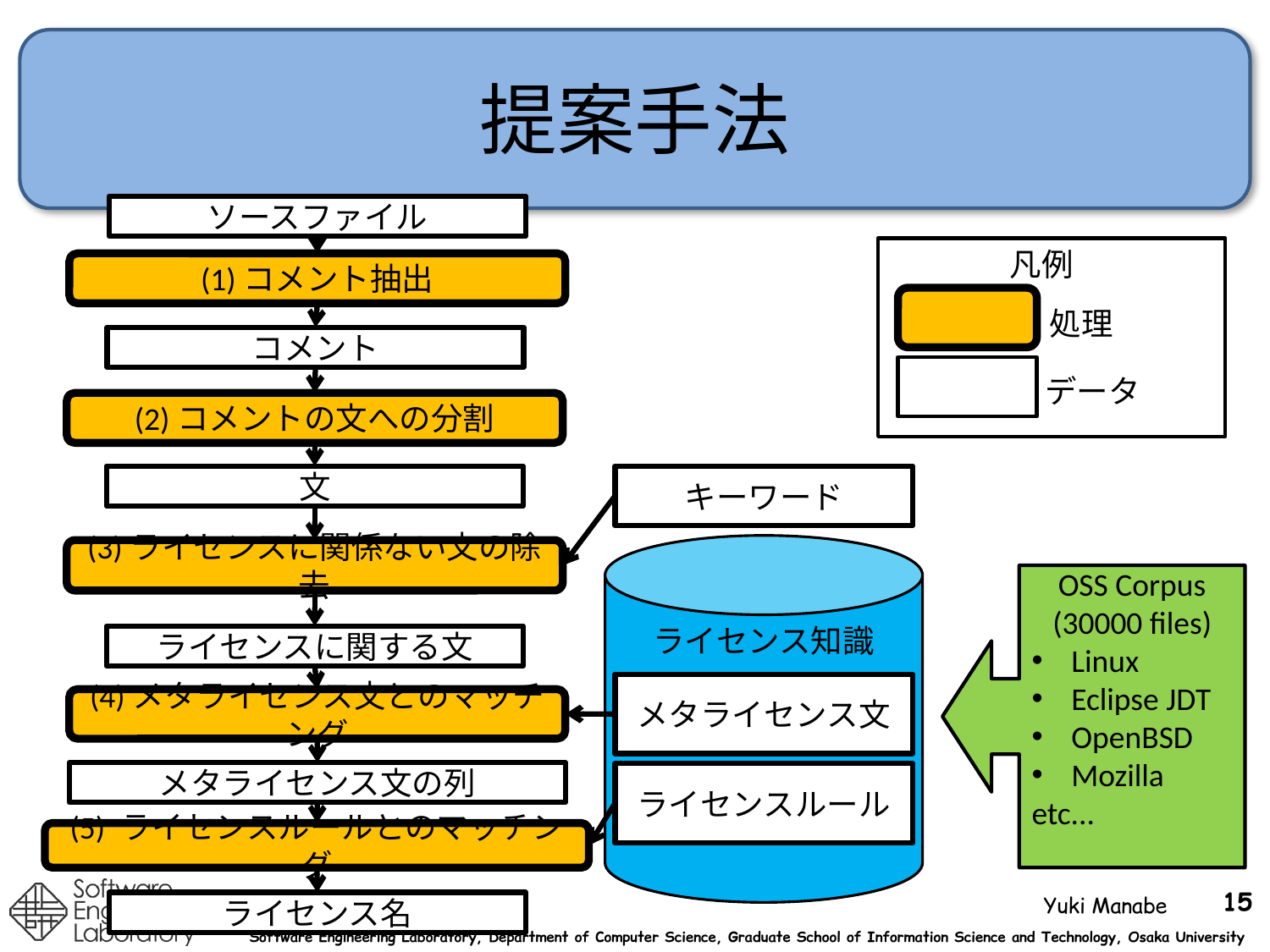

# 提案手法
ソースファイル

凡例
(1)コメント抽出

処理
コメント

データ
(2)コメントの文への分割
文
キーワード

(3)ライセンスに関係ない文の除去
OSS Corpus
(30000 files)
Linux
Eclipse JDT
OpenBSD
Mozilla
etc...

ライセンス知識
ライセンスに関する文
メタライセンス文
(4)メタライセンス文とのマッチング
メタライセンス文の列
ライセンスルール
(5) ライセンスルールとのマッチング
15
2011/7/6-公聴会
Yuki Manabe
ライセンス名